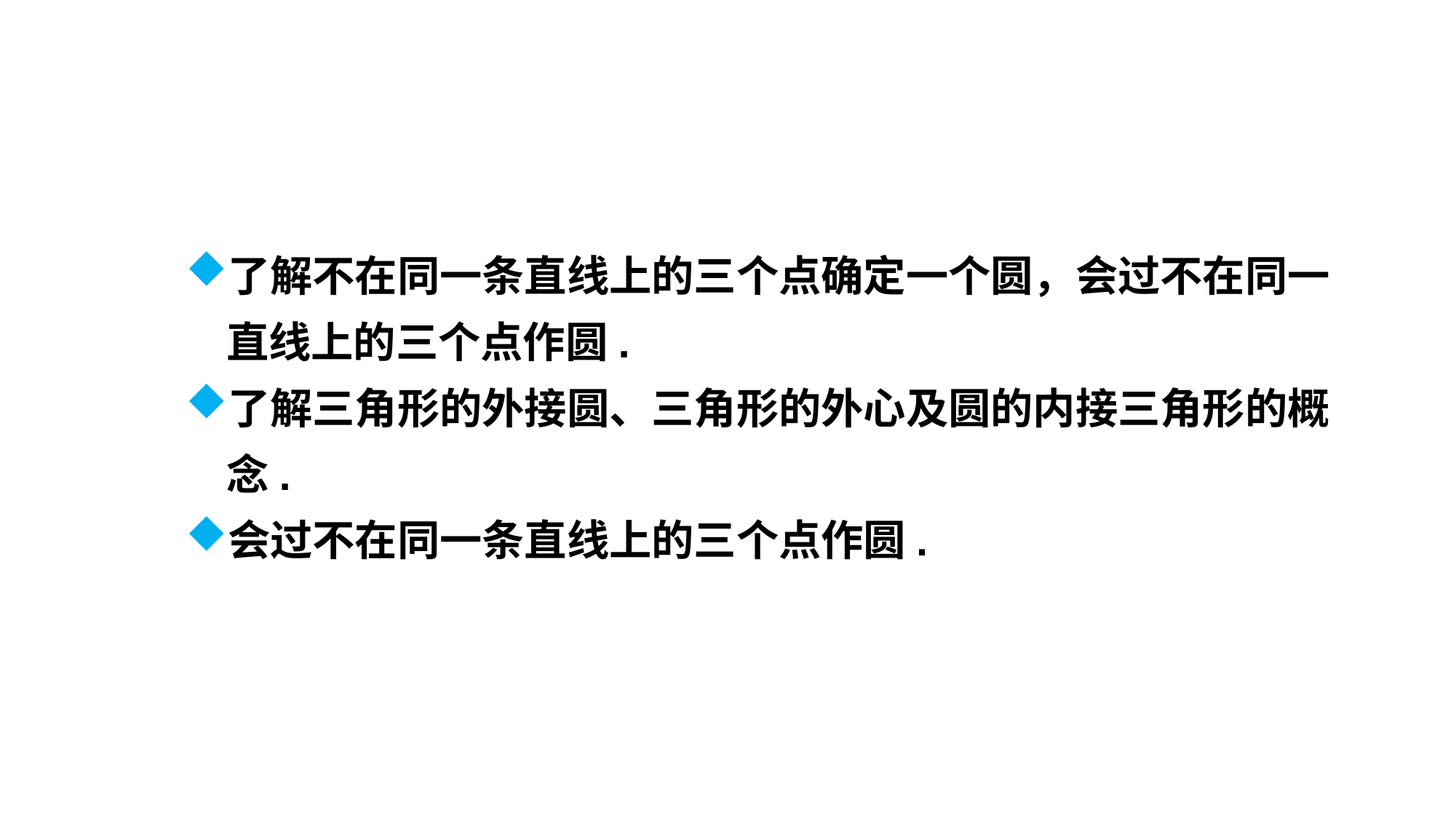

了解不在同一条直线上的三个点确定一个圆，会过不在同一直线上的三个点作圆.
了解三角形的外接圆、三角形的外心及圆的内接三角形的概念.
会过不在同一条直线上的三个点作圆.